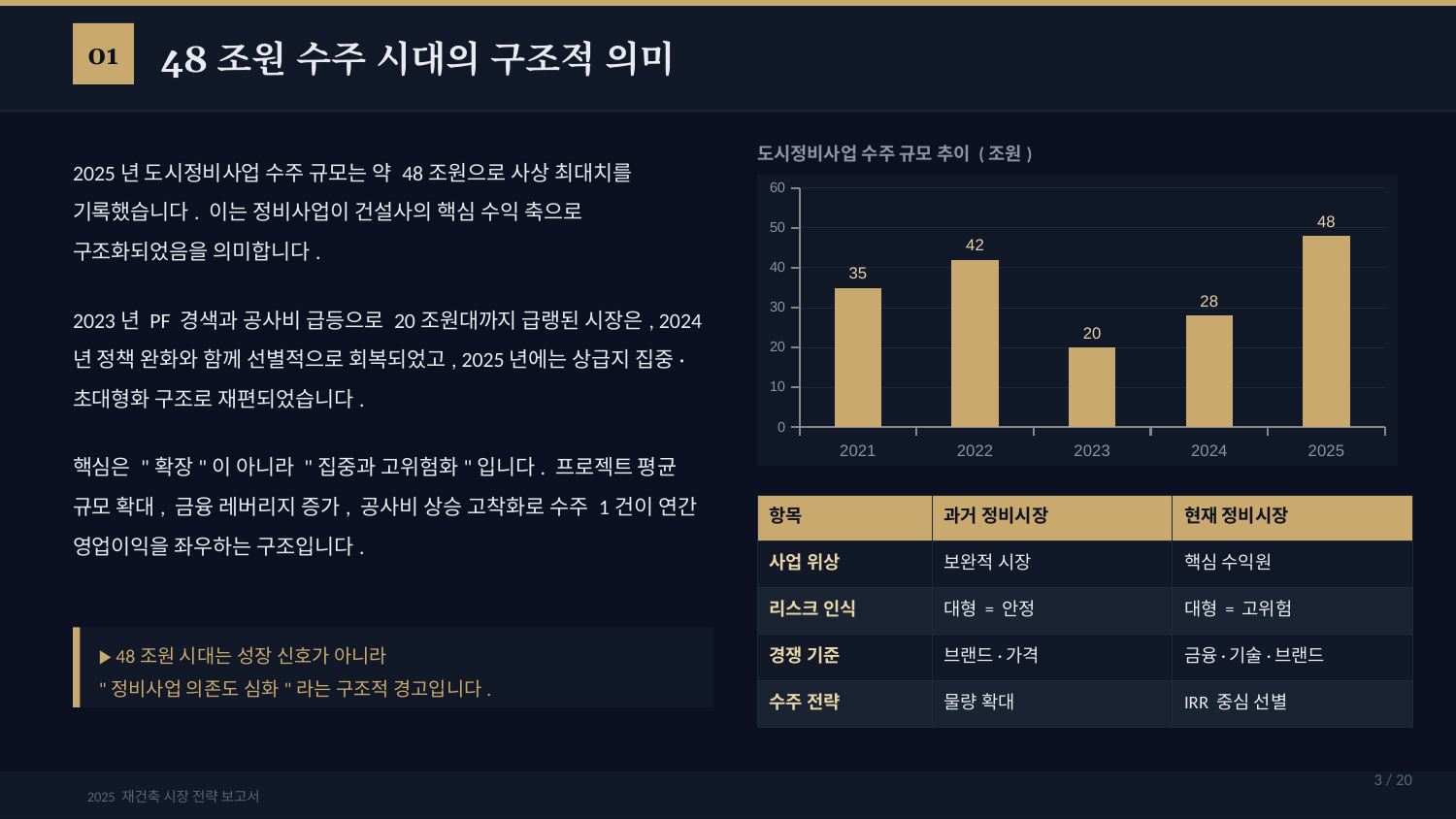

48조원 수주 시대의 구조적 의미

01

도시정비사업 수주 규모 추이 (조원)
2025년 도시정비사업 수주 규모는 약 48조원으로 사상 최대치를 기록했습니다. 이는 정비사업이 건설사의 핵심 수익 축으로 구조화되었음을 의미합니다.

### Chart

| Category | 수주규모 |
|---|---|
| 2021 | 35.0 |
| 2022 | 42.0 |
| 2023 | 20.0 |
| 2024 | 28.0 |
| 2025 | 48.0 |
2023년 PF 경색과 공사비 급등으로 20조원대까지 급랭된 시장은, 2024년 정책 완화와 함께 선별적으로 회복되었고, 2025년에는 상급지 집중·초대형화 구조로 재편되었습니다.
핵심은 "확장"이 아니라 "집중과 고위험화"입니다. 프로젝트 평균 규모 확대, 금융 레버리지 증가, 공사비 상승 고착화로 수주 1건이 연간 영업이익을 좌우하는 구조입니다.
| 항목 | 과거 정비시장 | 현재 정비시장 |
| --- | --- | --- |
| 사업 위상 | 보완적 시장 | 핵심 수익원 |
| 리스크 인식 | 대형 = 안정 | 대형 = 고위험 |
| 경쟁 기준 | 브랜드·가격 | 금융·기술·브랜드 |
| 수주 전략 | 물량 확대 | IRR 중심 선별 |

▶ 48조원 시대는 성장 신호가 아니라
"정비사업 의존도 심화"라는 구조적 경고입니다.
3 / 20

2025 재건축 시장 전략 보고서